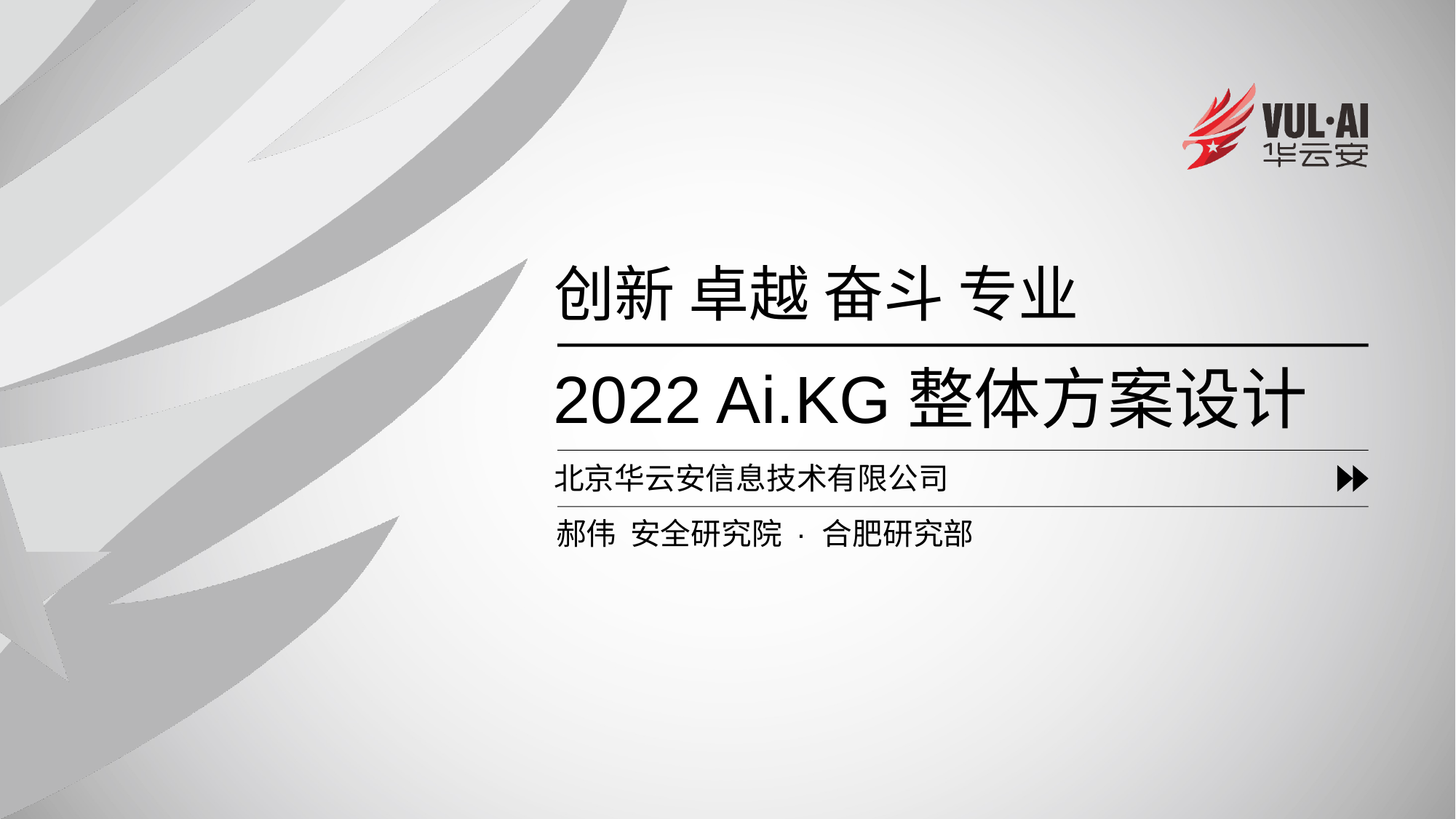

创新 卓越 奋斗 专业
2022 Ai.KG整体方案设计

北京华云安信息技术有限公司

郝伟  安全研究院 · 合肥研究部